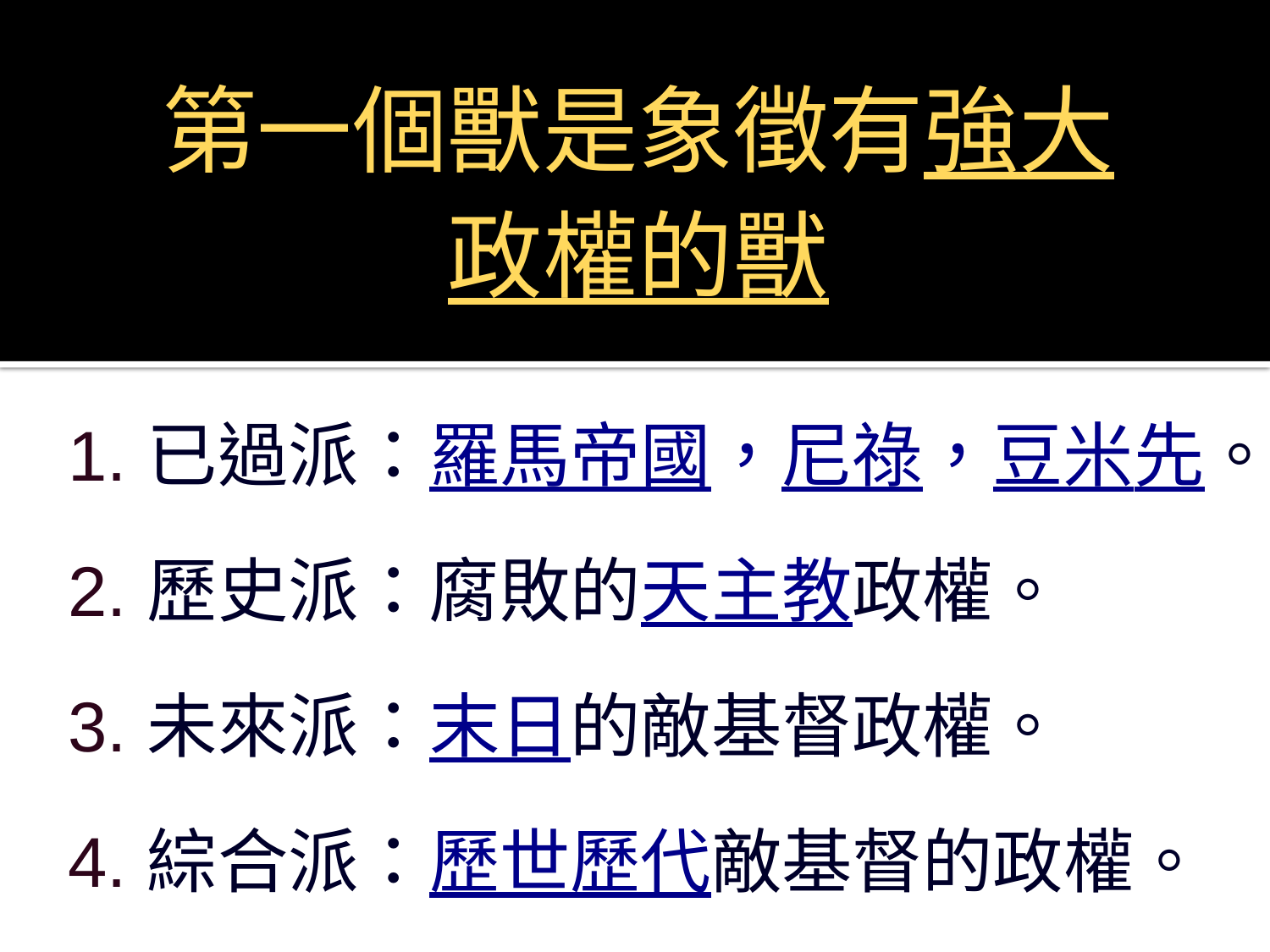

# 第一個獸是象徵有強大政權的獸
已過派：羅馬帝國，尼祿，豆米先。
歷史派：腐敗的天主教政權。
未來派：末日的敵基督政權。
綜合派：歷世歷代敵基督的政權。